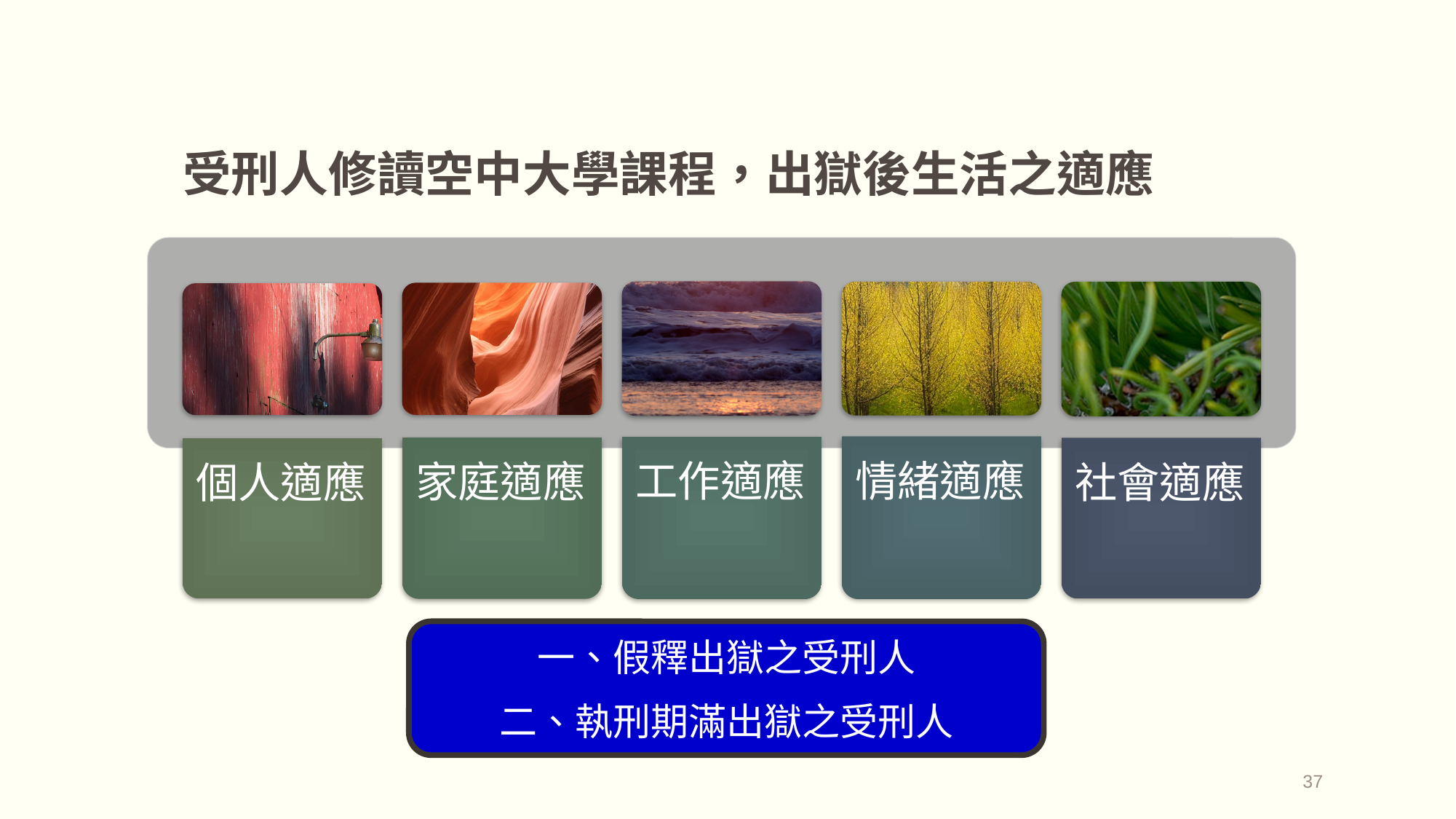

受刑人修讀空中大學課程，出獄後生活之適應
個人適應
家庭適應
工作適應
情緒適應
社會適應
一、假釋出獄之受刑人
二、執刑期滿出獄之受刑人
37